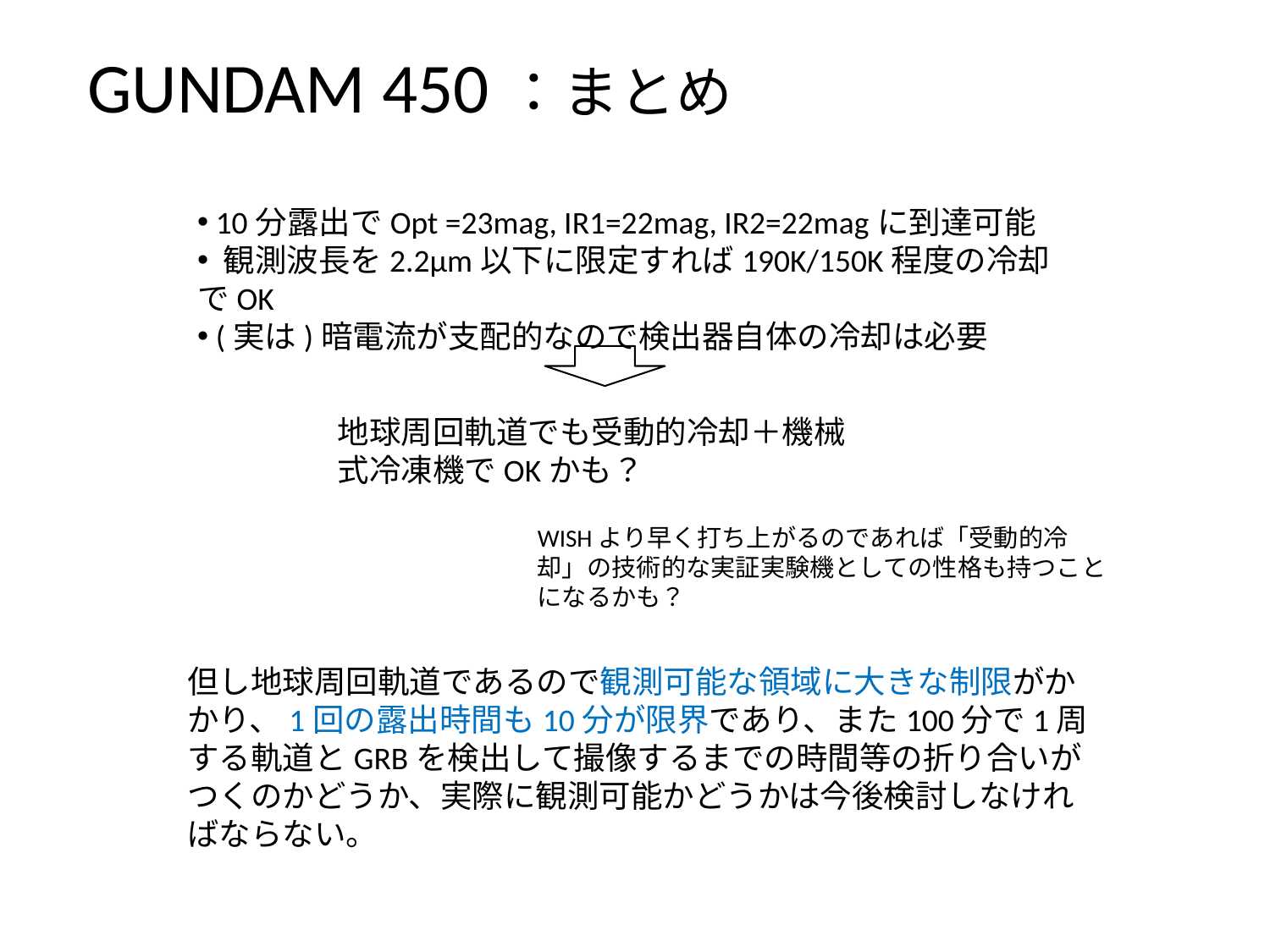

GUNDAM 450：まとめ
 10分露出でOpt =23mag, IR1=22mag, IR2=22magに到達可能
 観測波長を2.2μm以下に限定すれば190K/150K程度の冷却でOK
 (実は)暗電流が支配的なので検出器自体の冷却は必要

地球周回軌道でも受動的冷却＋機械式冷凍機でOKかも？
WISHより早く打ち上がるのであれば「受動的冷却」の技術的な実証実験機としての性格も持つことになるかも？
但し地球周回軌道であるので観測可能な領域に大きな制限がかかり、1回の露出時間も10分が限界であり、また100分で1周する軌道とGRBを検出して撮像するまでの時間等の折り合いがつくのかどうか、実際に観測可能かどうかは今後検討しなければならない。